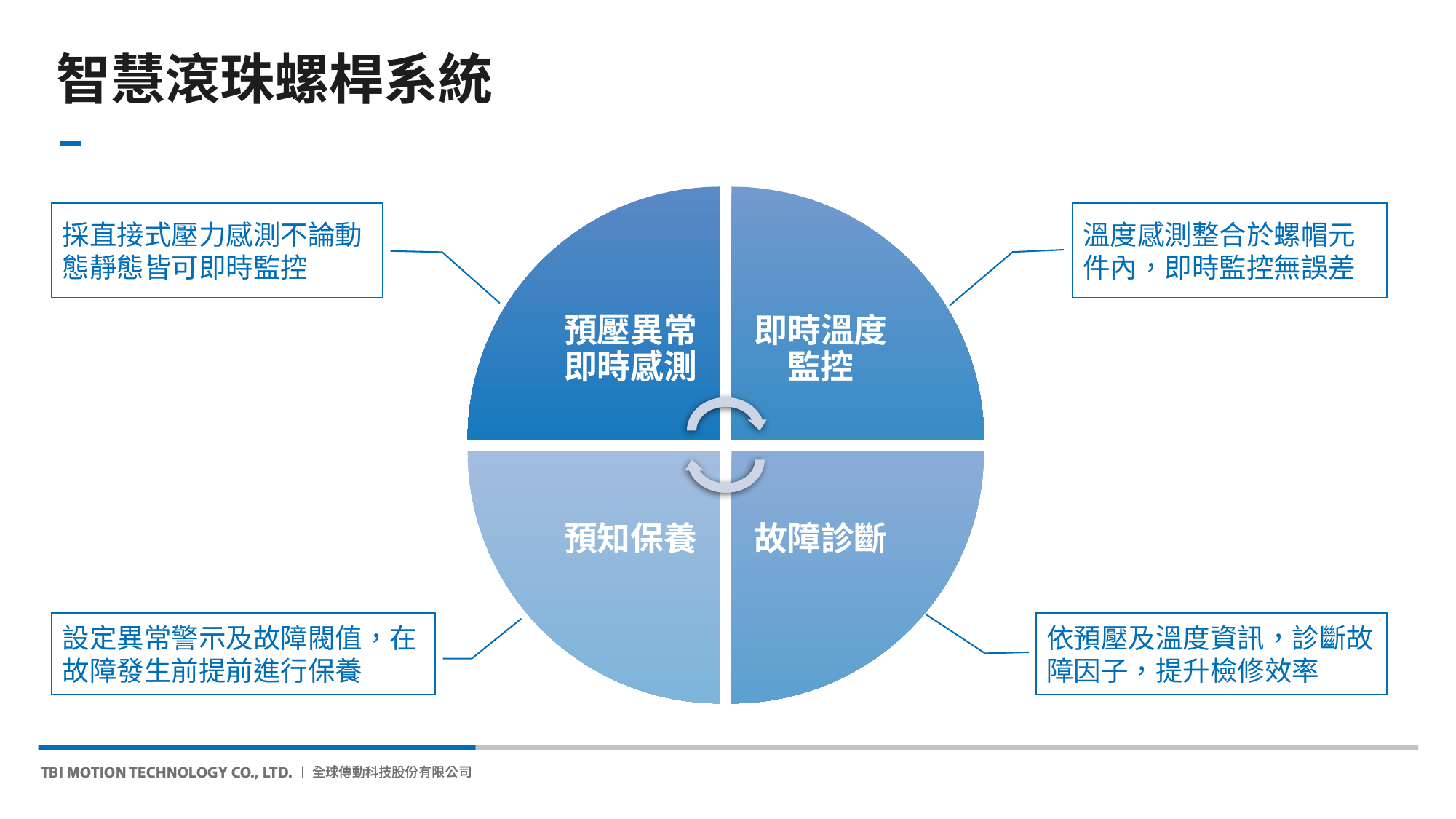

# 智慧滾珠螺桿系統
預壓異常即時感測
即時溫度監控
故障診斷
預知保養
採直接式壓力感測不論動態靜態皆可即時監控
溫度感測整合於螺帽元件內，即時監控無誤差
設定異常警示及故障閥值，在故障發生前提前進行保養
依預壓及溫度資訊，診斷故障因子，提升檢修效率